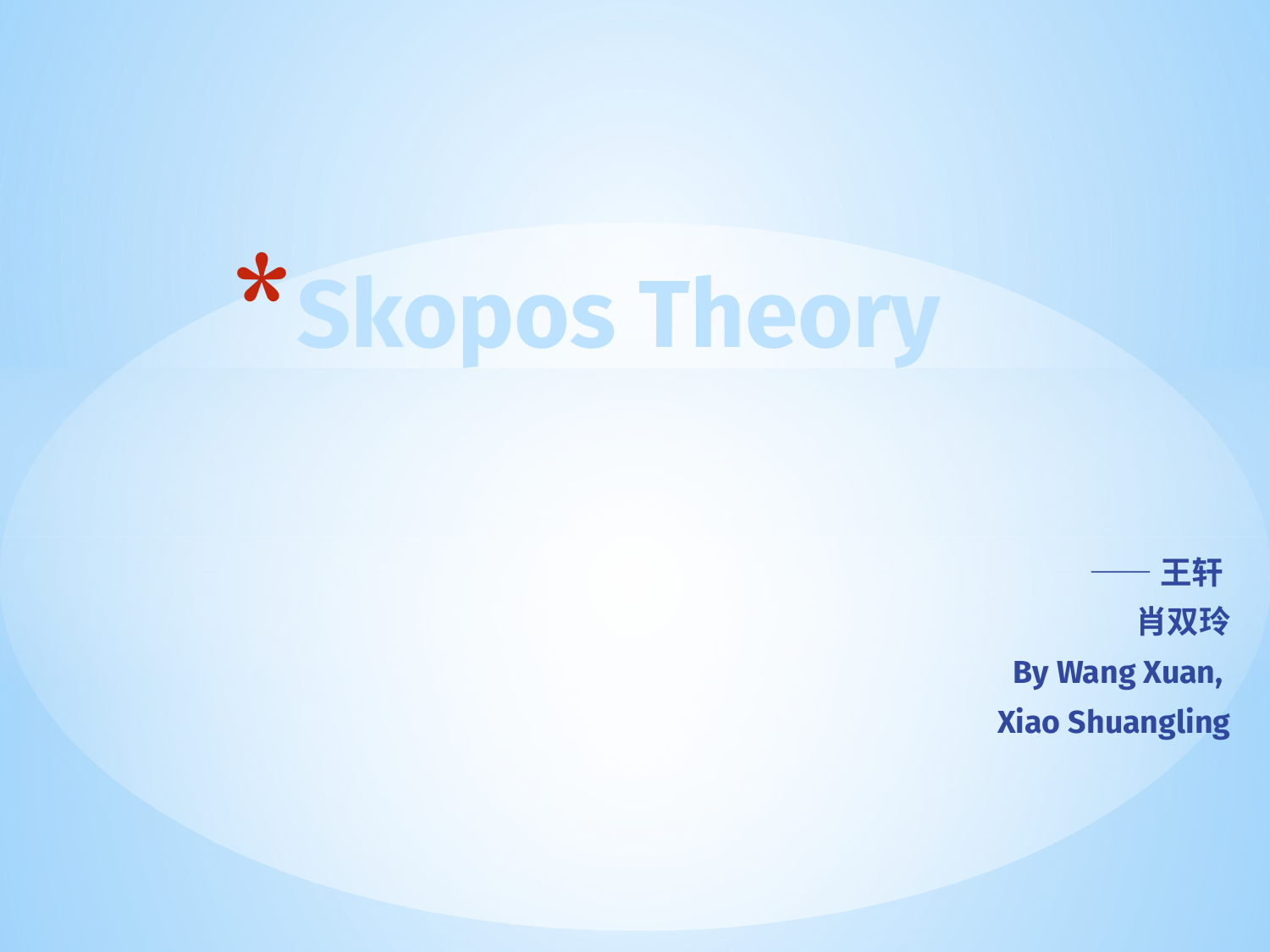

# Skopos Theory
——王轩
肖双玲
By Wang Xuan,
Xiao Shuangling